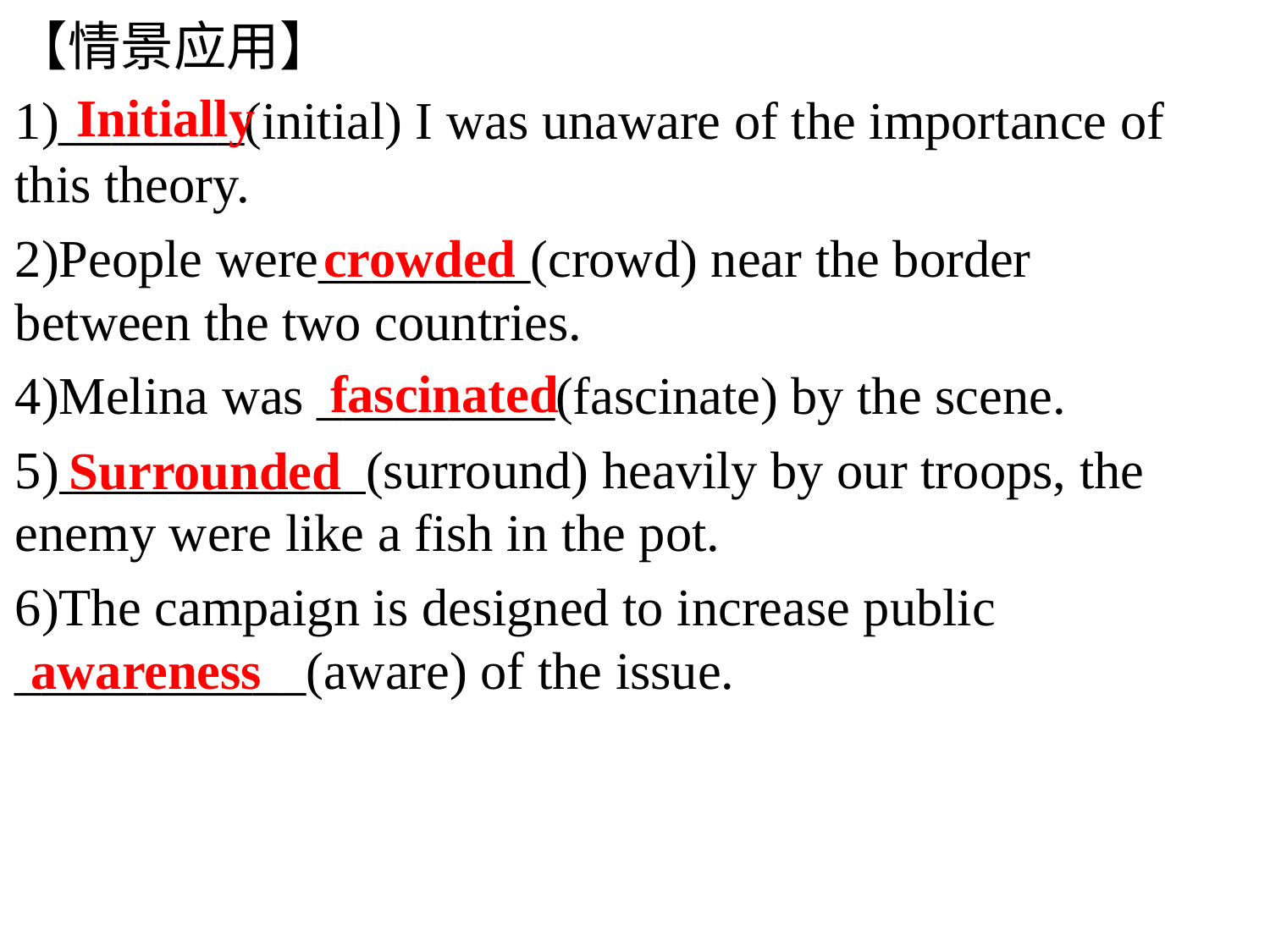

【情景应用】
1)_______(initial) I was unaware of the importance of this theory.
2)People were________(crowd) near the border between the two countries.
4)Melina was _________(fascinate) by the scene.
5)                       (surround) heavily by our troops, the enemy were like a fish in the pot.
6)The campaign is designed to increase public ___________(aware) of the issue.
 Initially
crowded
fascinated
Surrounded
awareness